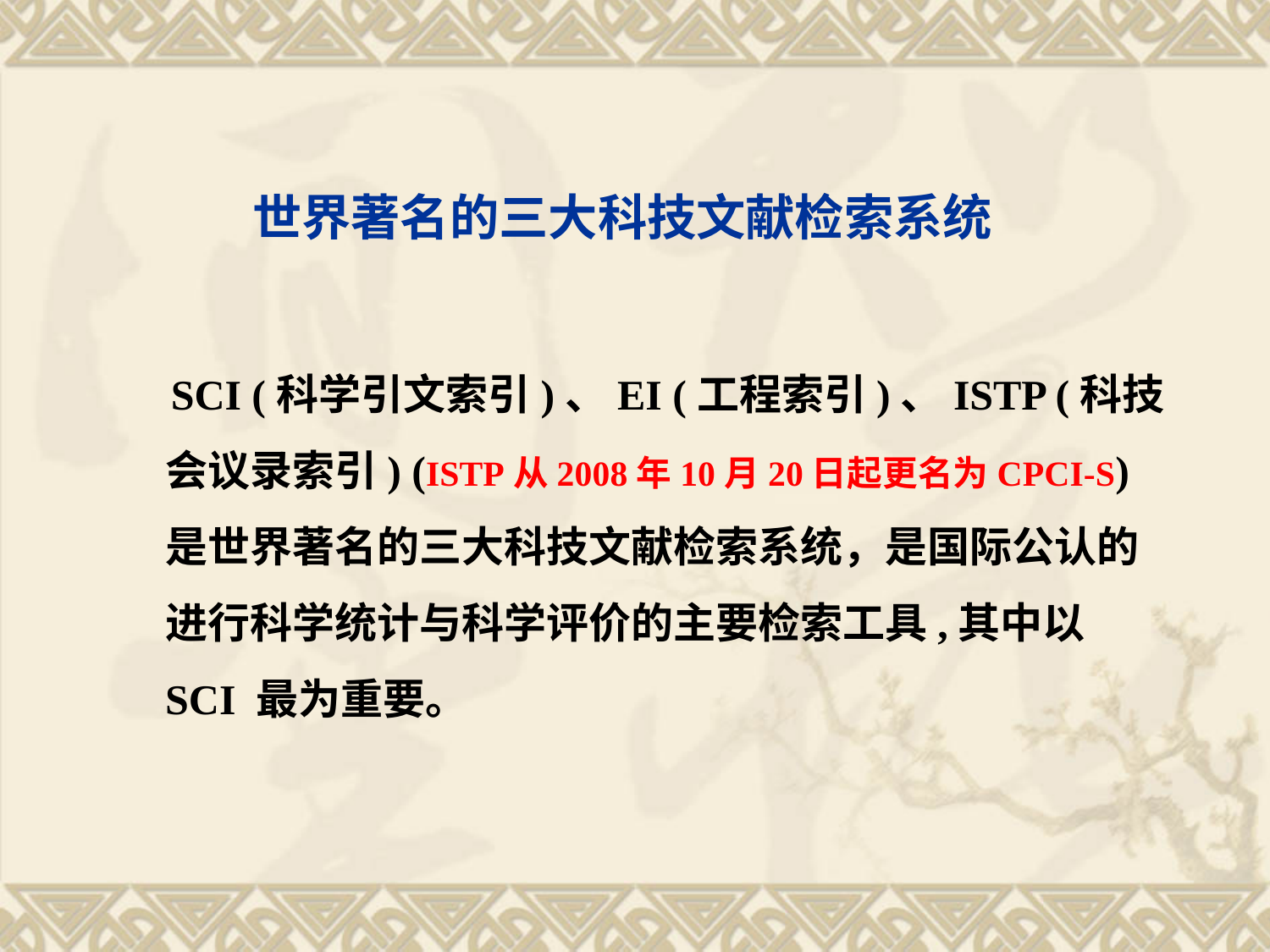

# 世界著名的三大科技文献检索系统
      SCI (科学引文索引)、EI (工程索引)、ISTP (科技会议录索引) (ISTP从2008年10月20日起更名为CPCI-S)是世界著名的三大科技文献检索系统，是国际公认的进行科学统计与科学评价的主要检索工具,其中以 SCI 最为重要。